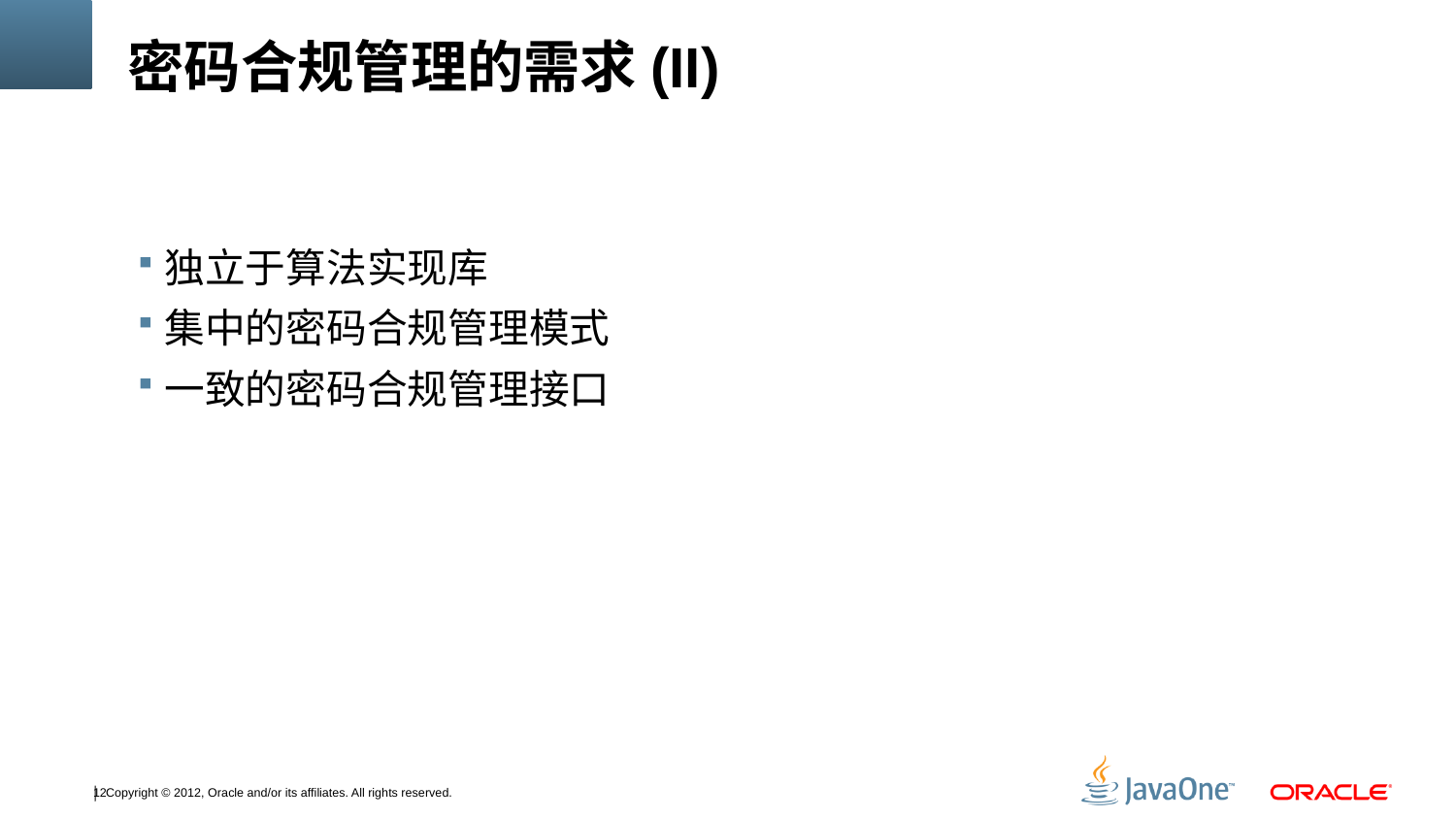

# 密码合规管理的需求(II)
独立于算法实现库
集中的密码合规管理模式
一致的密码合规管理接口